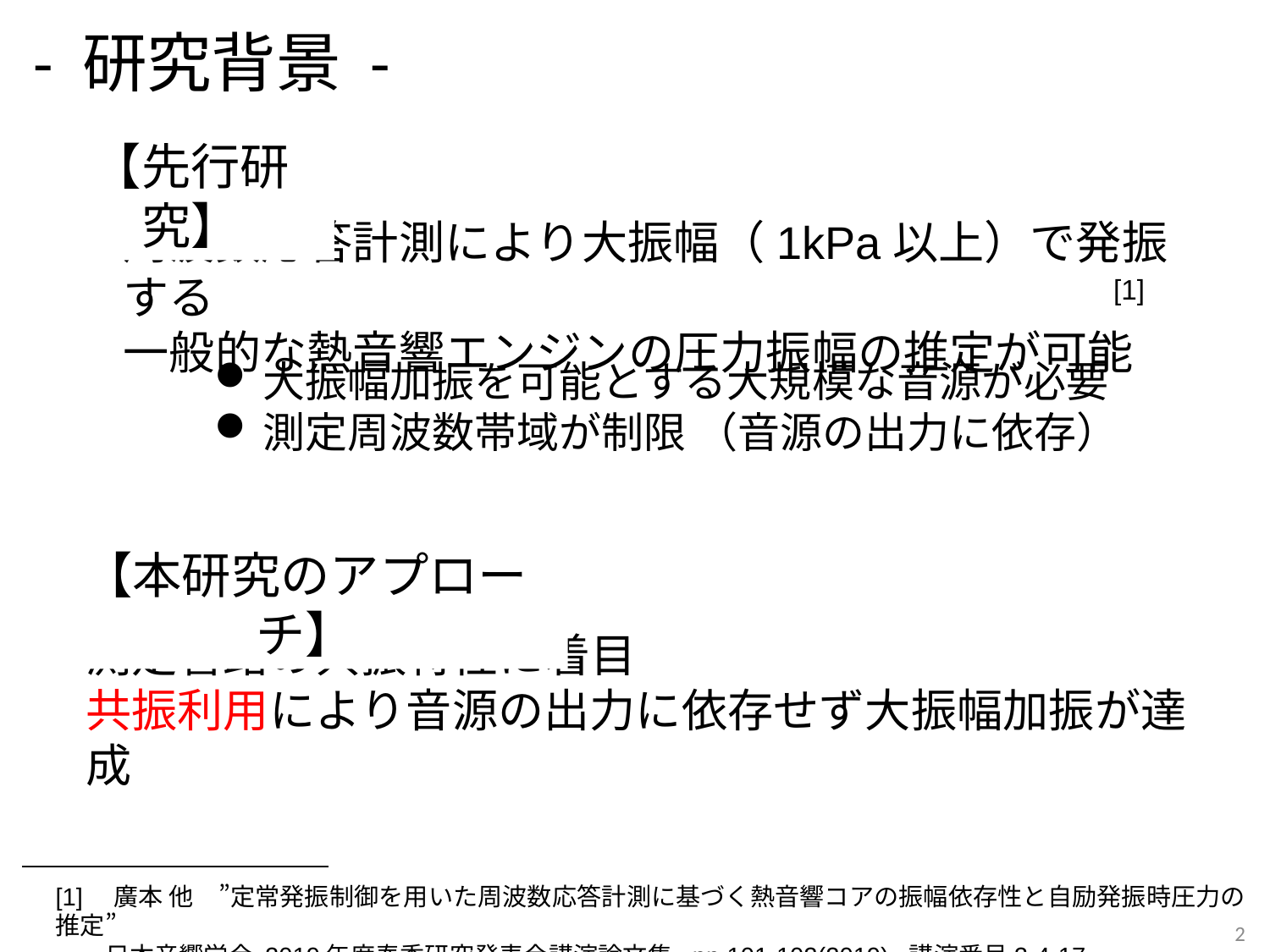

# - 研究背景 -
【先行研究】
周波数応答計測により大振幅（1kPa以上）で発振する
一般的な熱音響エンジンの圧力振幅の推定が可能
[1]
大振幅加振を可能とする大規模な音源が必要
測定周波数帯域が制限 （音源の出力に依存）
【本研究のアプローチ】
測定管路の共振特性に着目
共振利用により音源の出力に依存せず大振幅加振が達成
[1]　廣本 他　”定常発振制御を用いた周波数応答計測に基づく熱音響コアの振幅依存性と自励発振時圧力の推定”
　　日本音響学会 2019年度春季研究発表会講演論文集, pp.101-102(2019), 講演番号2-4-17
2